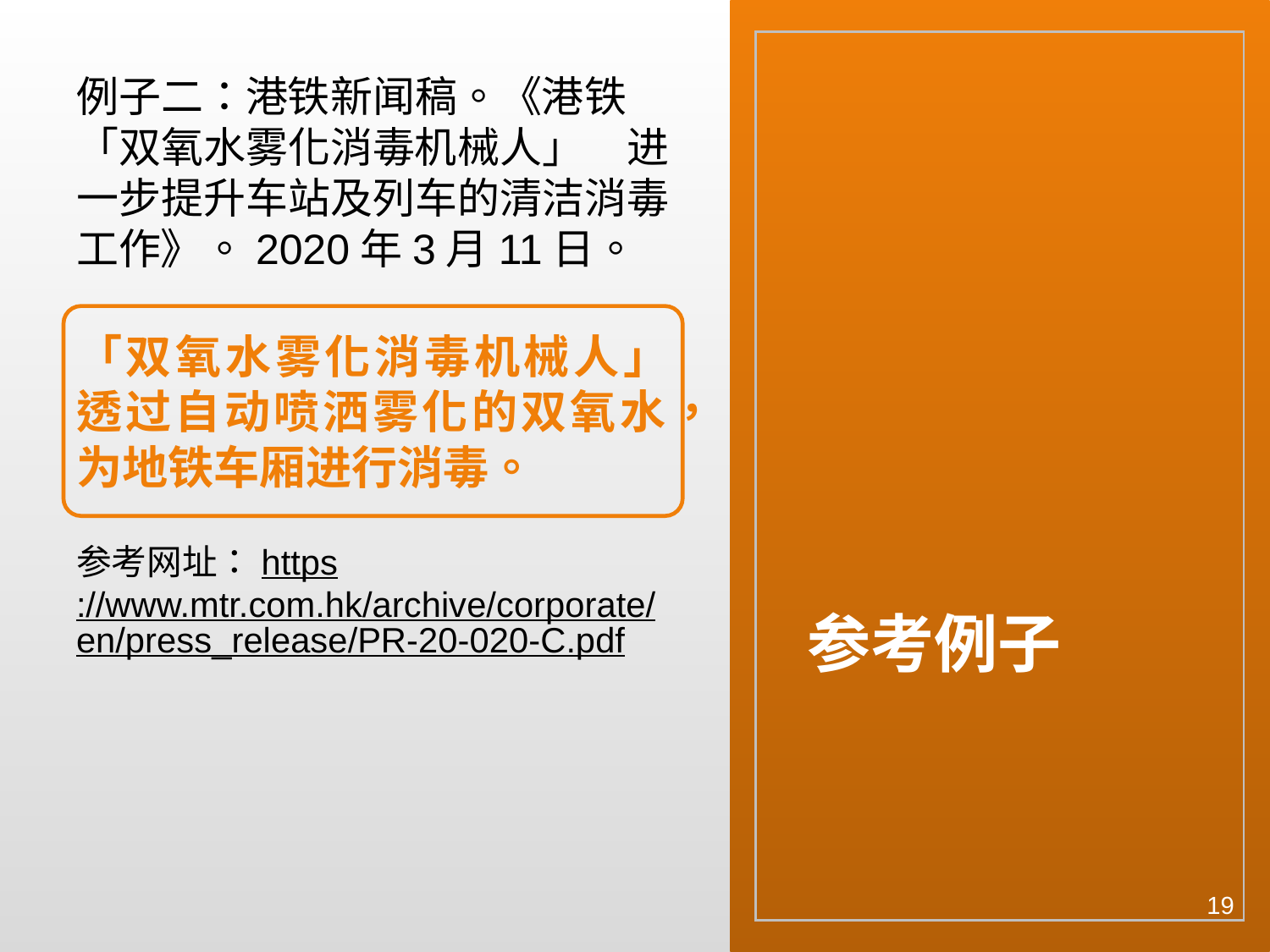

例子二：港铁新闻稿。《港铁「双氧水雾化消毒机械人」　进一步提升车站及列车的清洁消毒工作》。2020年3月11日。

「双氧水雾化消毒机械人」透过自动喷洒雾化的双氧水，为地铁车厢进行消毒。

参考网址：https://www.mtr.com.hk/archive/corporate/en/press_release/PR-20-020-C.pdf

# 参考例子

19